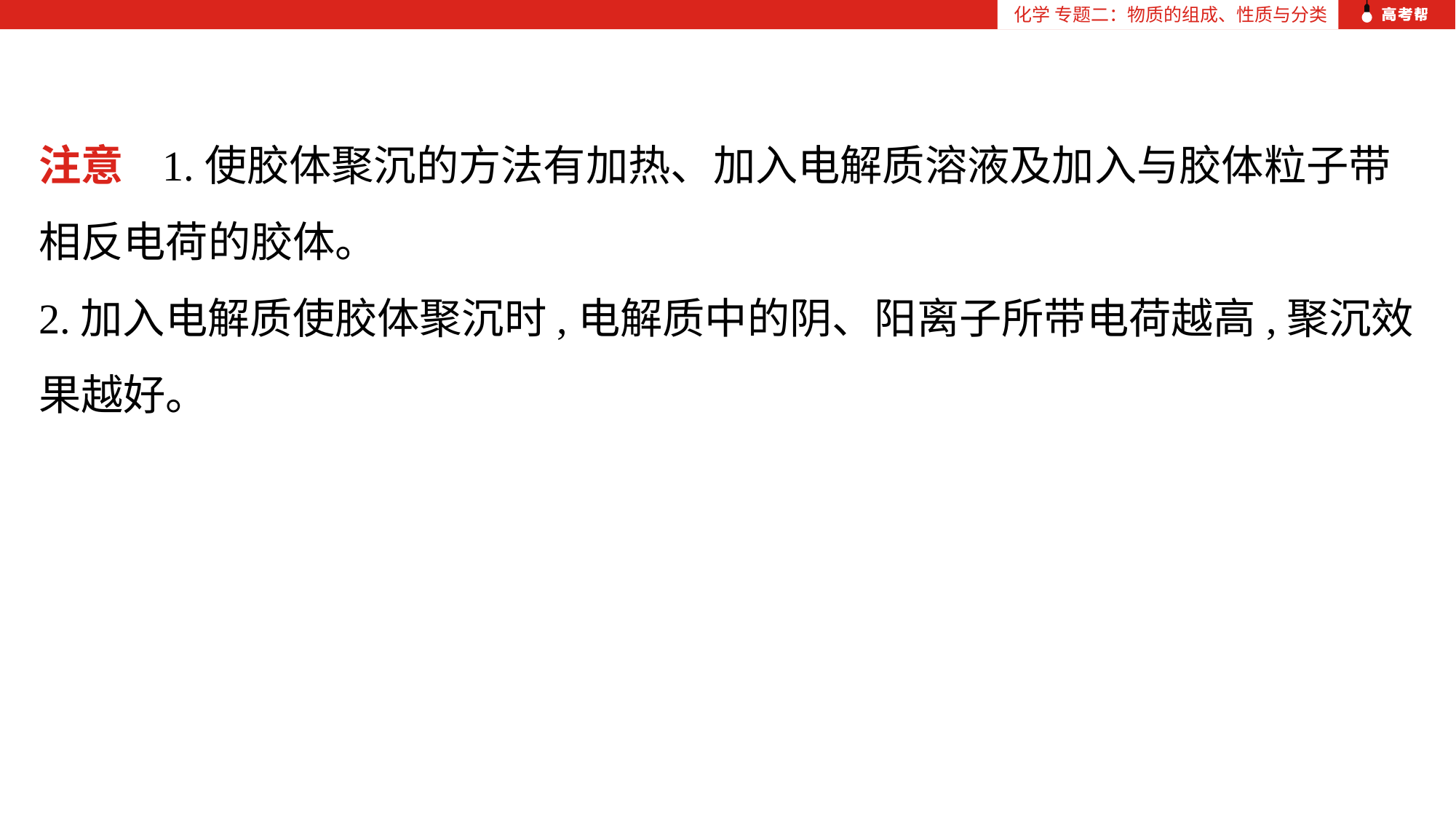

化学 专题二：物质的组成、性质与分类
注意   1.使胶体聚沉的方法有加热、加入电解质溶液及加入与胶体粒子带相反电荷的胶体。
2.加入电解质使胶体聚沉时,电解质中的阴、阳离子所带电荷越高,聚沉效果越好。